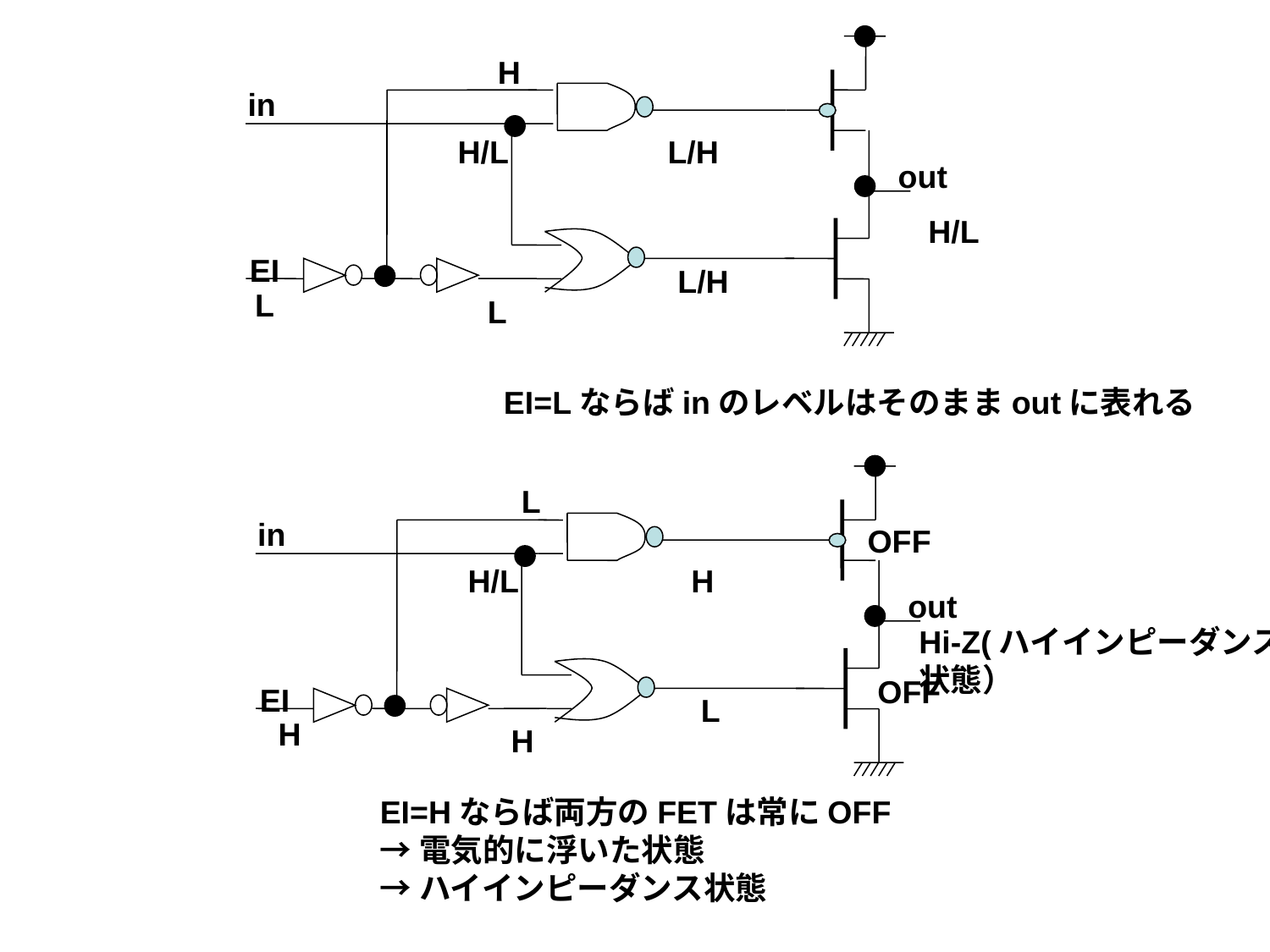

in

out

EI

H

H/L
L/H

H/L
L/H

L
L
EI=Lならばinのレベルはそのままoutに表れる

in

out

EI

L
OFF

H/L
H

Hi-Z(ハイインピーダンス
状態）
OFF
L

H
H
EI=Hならば両方のFETは常にOFF
→電気的に浮いた状態
→ハイインピーダンス状態